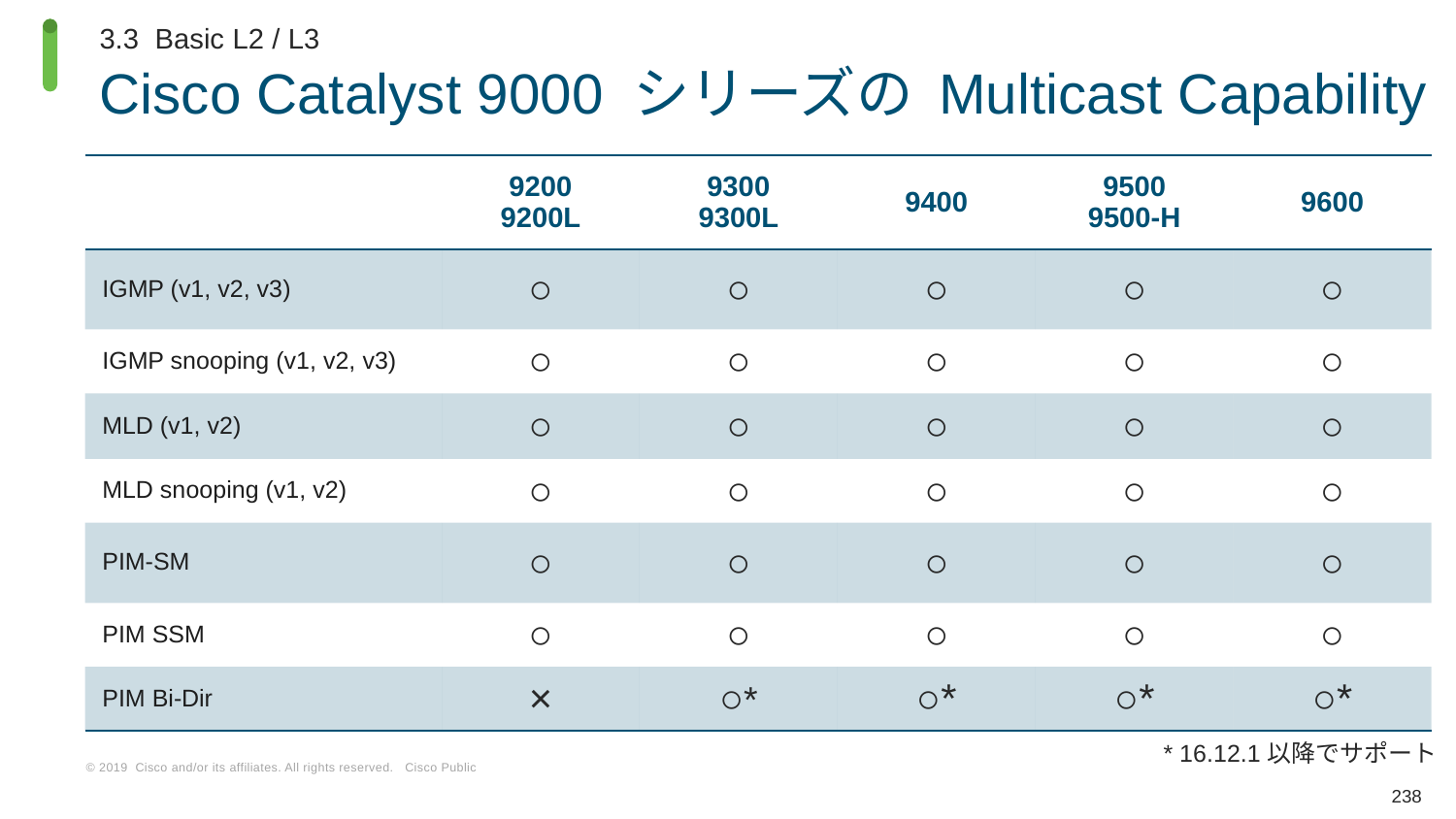

3.3  Basic L2 / L3
# Cisco Catalyst 9000 シリーズの Multicast Capability
|  | 9200 9200L | 9300 9300L | 9400 | 9500 9500-H | 9600 |
| --- | --- | --- | --- | --- | --- |
| IGMP (v1, v2, v3) | ○ | ○ | ○ | ○ | ○ |
| IGMP snooping (v1, v2, v3) | ○ | ○ | ○ | ○ | ○ |
| MLD (v1, v2) | ○ | ○ | ○ | ○ | ○ |
| MLD snooping (v1, v2) | ○ | ○ | ○ | ○ | ○ |
| PIM-SM | ○ | ○ | ○ | ○ | ○ |
| PIM SSM | ○ | ○ | ○ | ○ | ○ |
| PIM Bi-Dir | × | ○\* | ○\* | ○\* | ○\* |
* 16.12.1以降でサポート
238